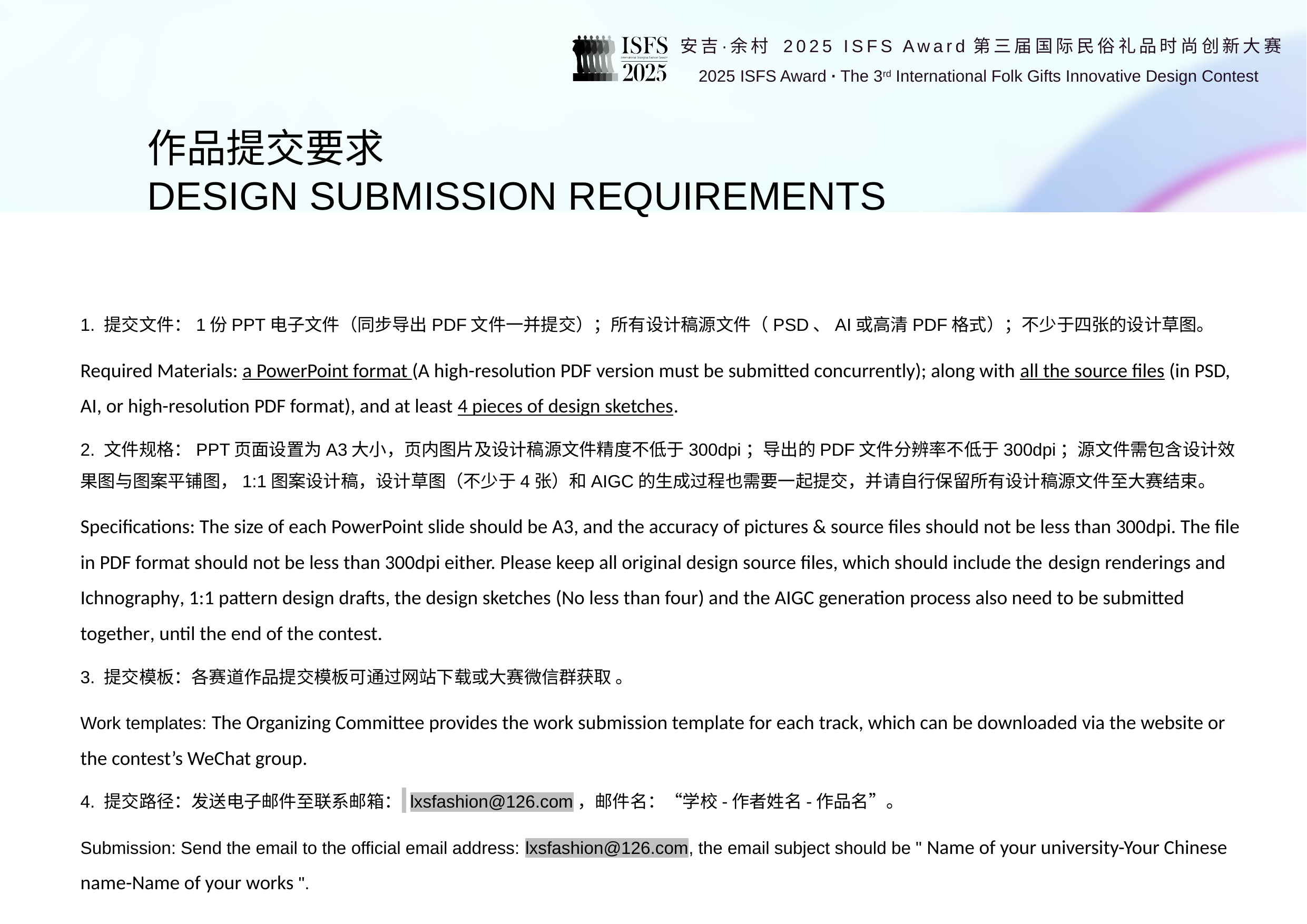

作品提交要求
DESIGN SUBMISSION REQUIREMENTS
1. 提交文件：1份PPT电子文件（同步导出PDF文件一并提交）；所有设计稿源文件（PSD、AI或高清PDF格式）；不少于四张的设计草图。
Required Materials: a PowerPoint format (A high-resolution PDF version must be submitted concurrently); along with all the source files (in PSD, AI, or high-resolution PDF format), and at least 4 pieces of design sketches.
2. 文件规格：PPT页面设置为A3大小，页内图片及设计稿源文件精度不低于300dpi；导出的PDF文件分辨率不低于300dpi；源文件需包含设计效果图与图案平铺图，1:1图案设计稿，设计草图（不少于4张）和AIGC的生成过程也需要一起提交，并请自行保留所有设计稿源文件至大赛结束。
Specifications: The size of each PowerPoint slide should be A3, and the accuracy of pictures & source files should not be less than 300dpi. The file in PDF format should not be less than 300dpi either. Please keep all original design source files, which should include the design renderings and Ichnography, 1:1 pattern design drafts, the design sketches (No less than four) and the AIGC generation process also need to be submitted together, until the end of the contest.
3. 提交模板：各赛道作品提交模板可通过网站下载或大赛微信群获取 。
Work templates: The Organizing Committee provides the work submission template for each track, which can be downloaded via the website or the contest’s WeChat group.
4. 提交路径：发送电子邮件至联系邮箱： lxsfashion@126.com，邮件名：“学校-作者姓名-作品名”。
Submission: Send the email to the official email address: lxsfashion@126.com, the email subject should be " Name of your university-Your Chinese name-Name of your works ".